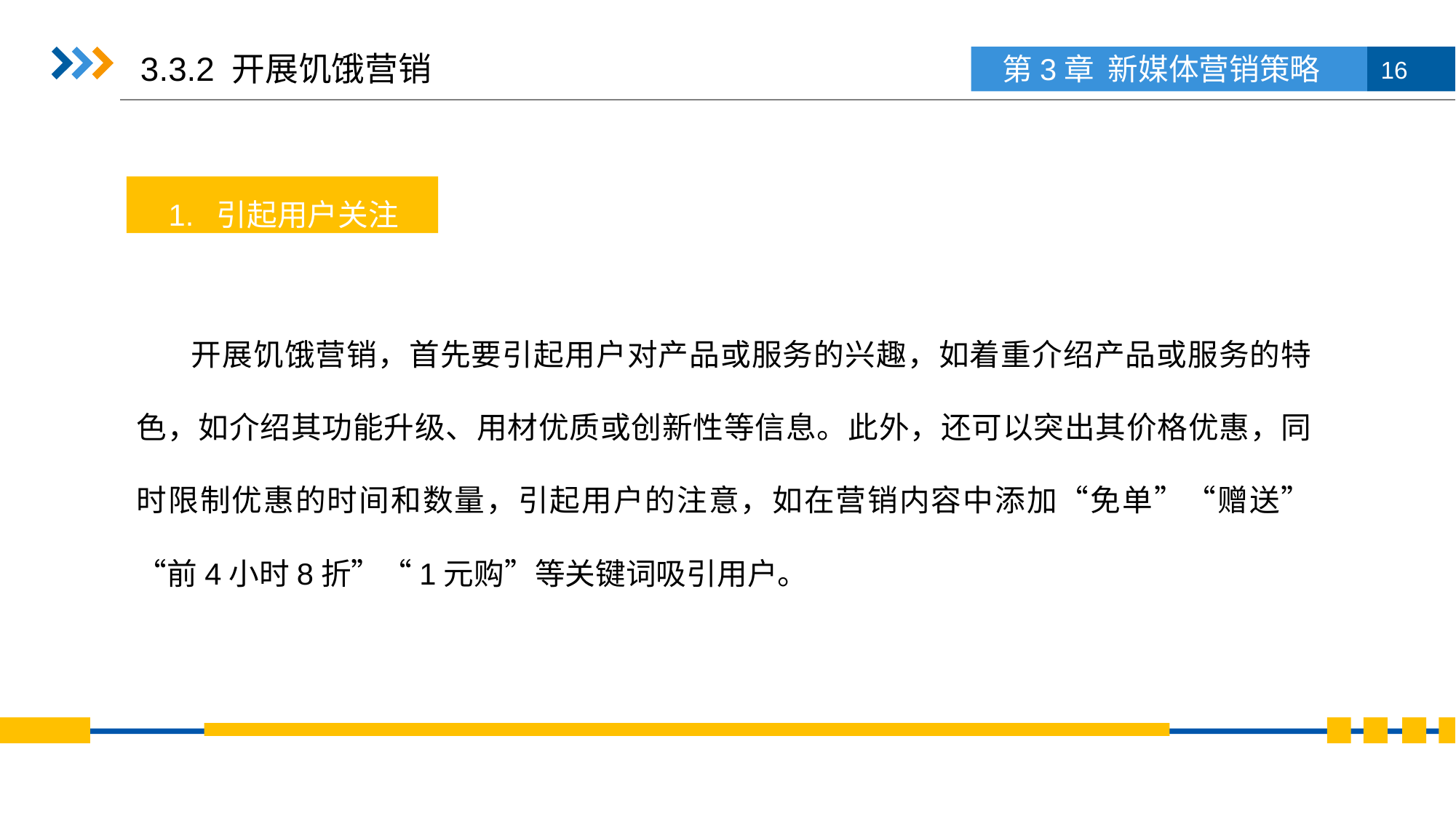

3.3.2 开展饥饿营销
1. 引起用户关注
开展饥饿营销，首先要引起用户对产品或服务的兴趣，如着重介绍产品或服务的特色，如介绍其功能升级、用材优质或创新性等信息。此外，还可以突出其价格优惠，同时限制优惠的时间和数量，引起用户的注意，如在营销内容中添加“免单”“赠送”“前4小时8折”“1元购”等关键词吸引用户。